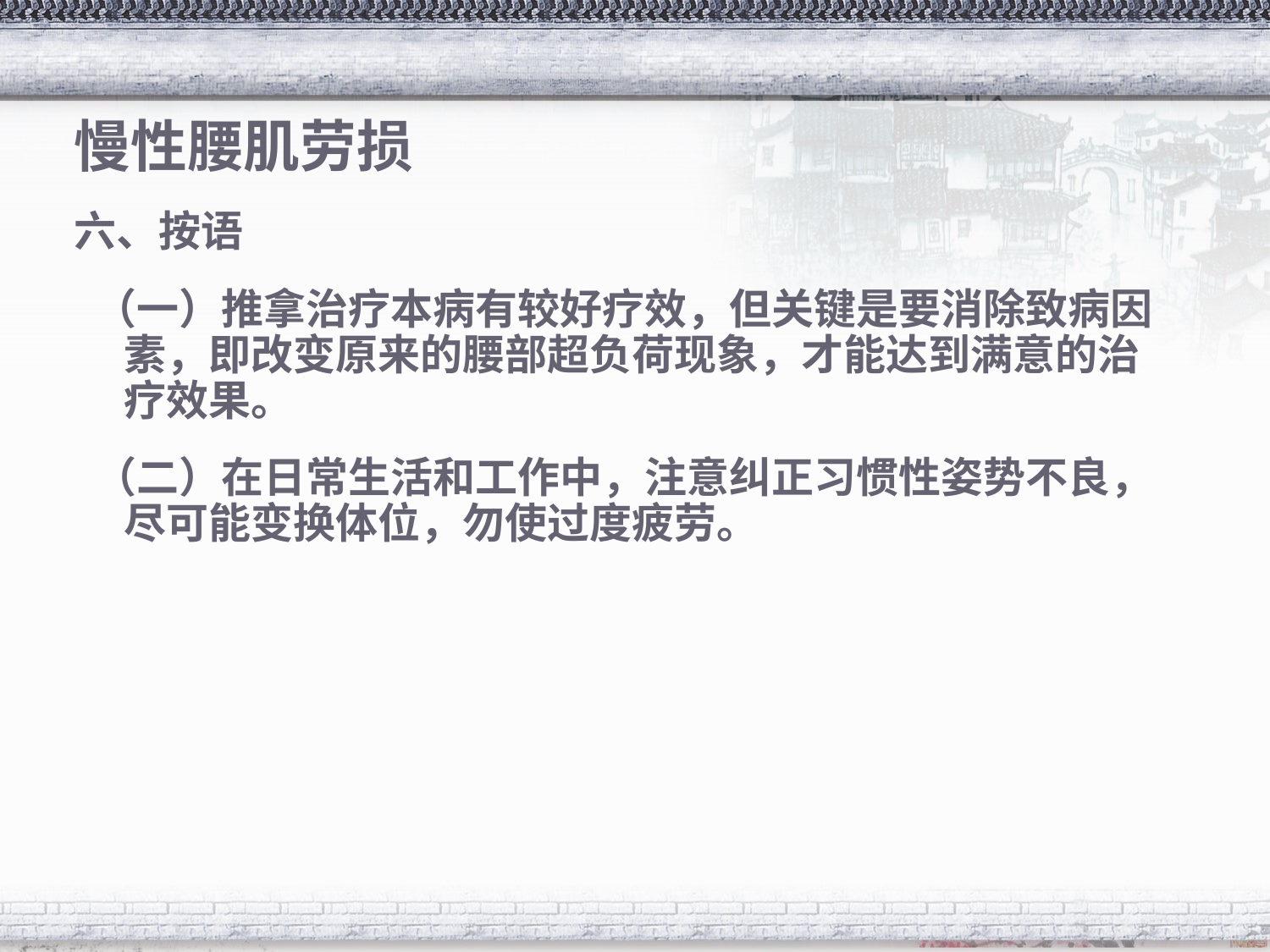

# 慢性腰肌劳损
六、按语
 （一）推拿治疗本病有较好疗效，但关键是要消除致病因素，即改变原来的腰部超负荷现象，才能达到满意的治疗效果。
 （二）在日常生活和工作中，注意纠正习惯性姿势不良，尽可能变换体位，勿使过度疲劳。